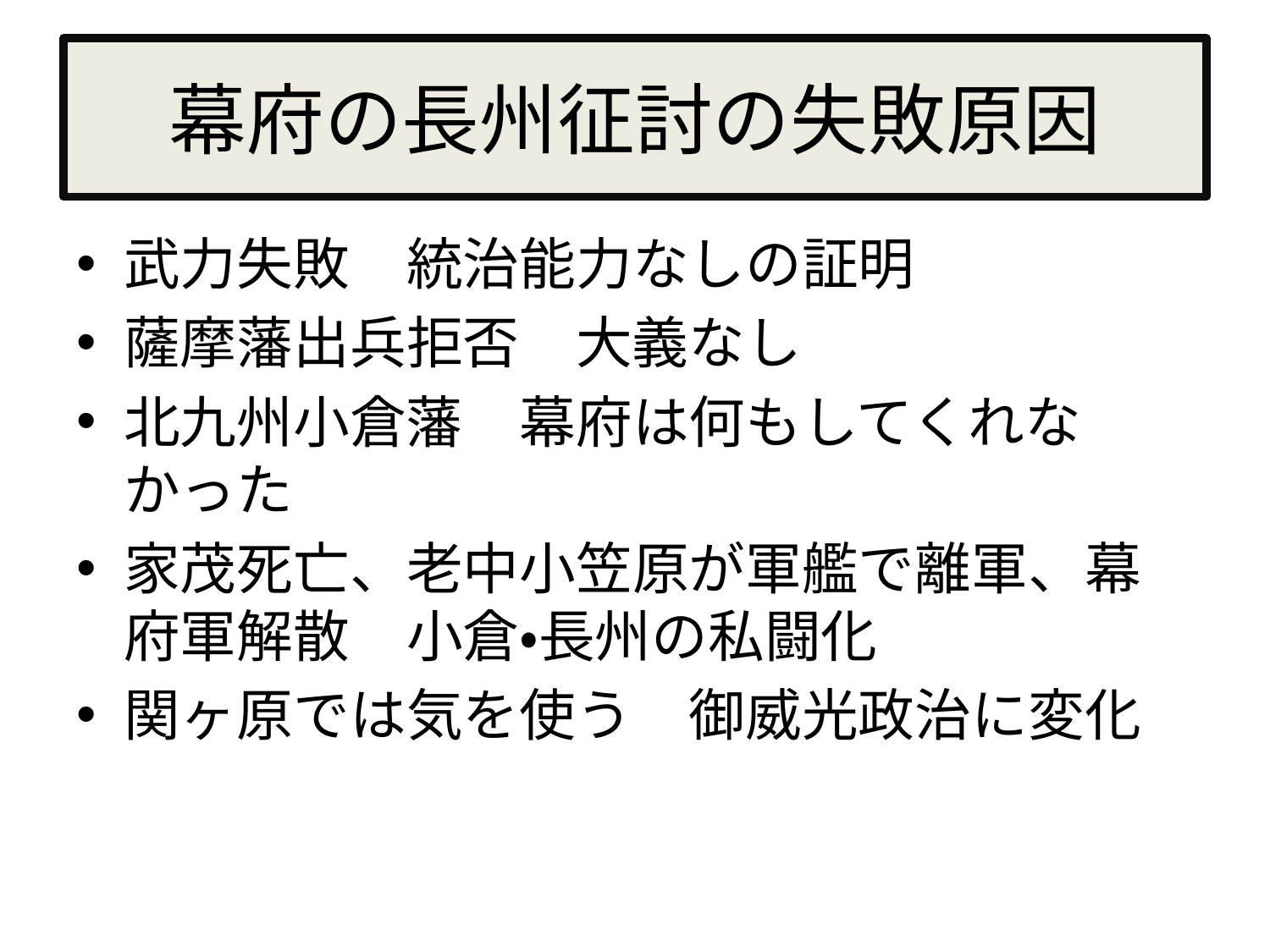

# 幕府の長州征討の失敗原因
武力失敗　統治能力なしの証明
薩摩藩出兵拒否　大義なし
北九州小倉藩　幕府は何もしてくれなかった
家茂死亡、老中小笠原が軍艦で離軍、幕府軍解散　小倉・長州の私闘化
関ヶ原では気を使う　御威光政治に変化